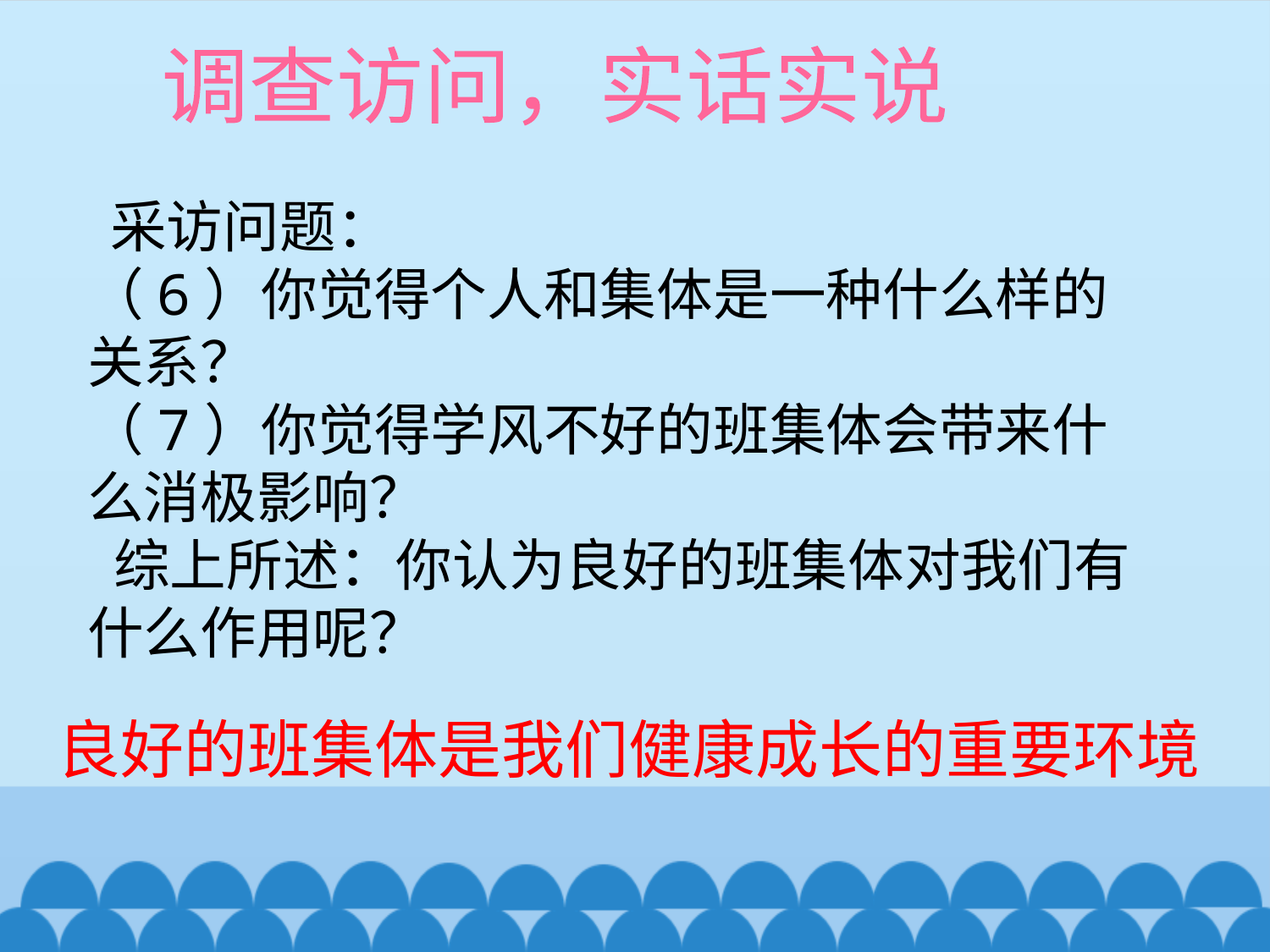

调查访问，实话实说

 采访问题：
（6）你觉得个人和集体是一种什么样的关系？
（7）你觉得学风不好的班集体会带来什么消极影响？
 综上所述：你认为良好的班集体对我们有什么作用呢？

良好的班集体是我们健康成长的重要环境